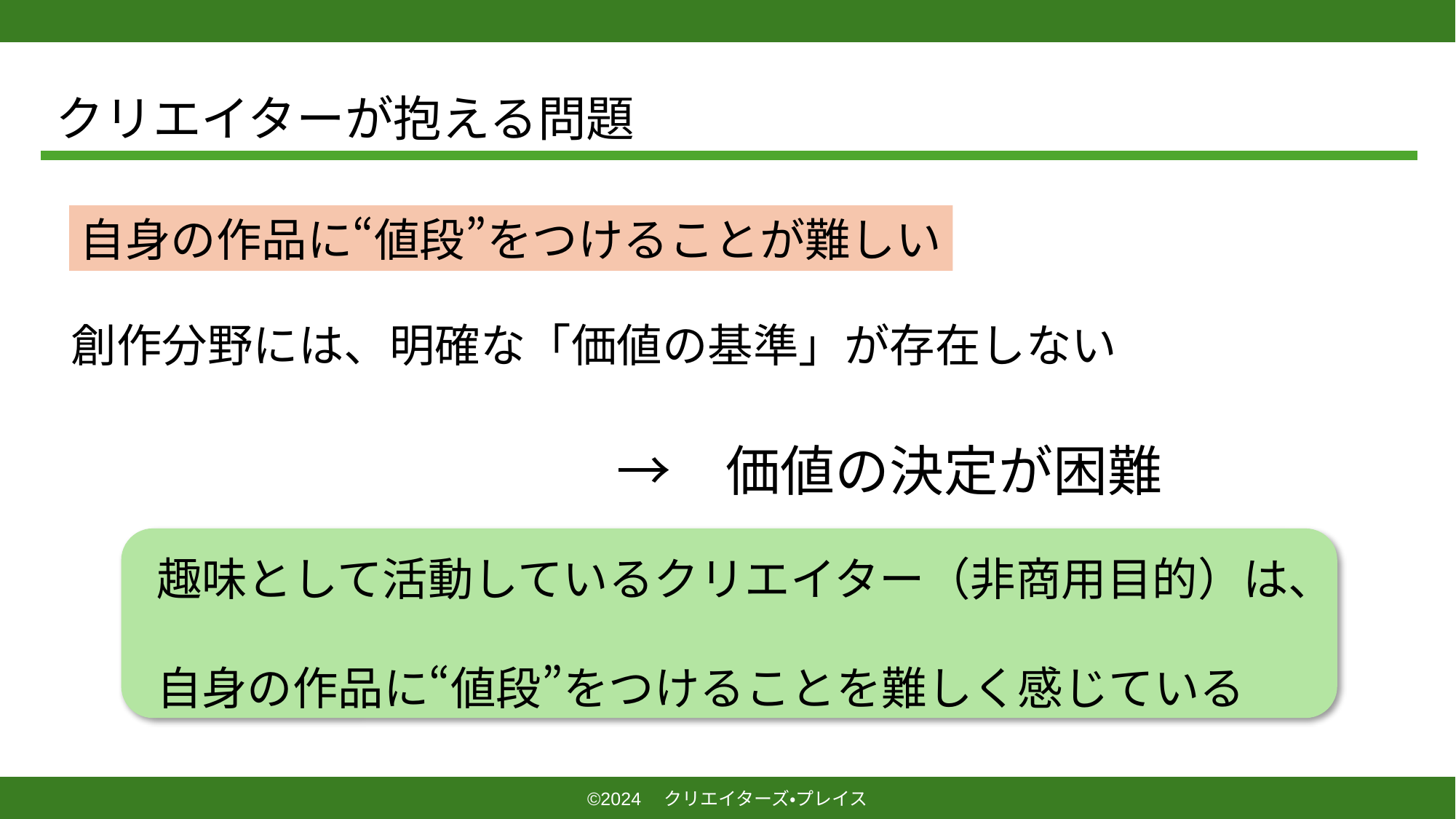

クリエイターが抱える問題
自身の作品に“値段”をつけることが難しい
創作分野には、明確な「価値の基準」が存在しない
　　　　　　　　　　→　価値の決定が困難

趣味として活動しているクリエイター（非商用目的）は、
自身の作品に“値段”をつけることを難しく感じている
©2024　クリエイターズ・プレイス